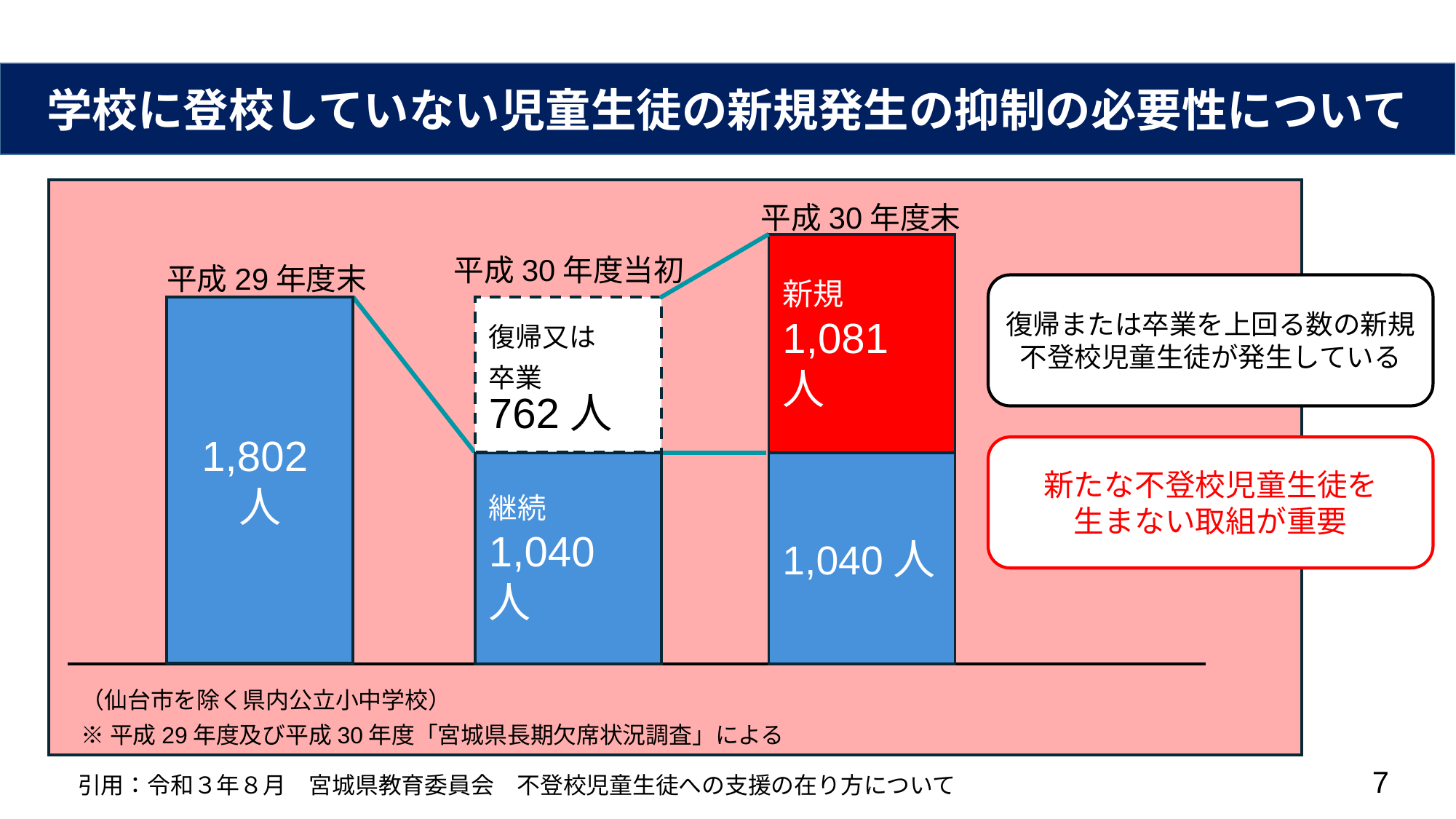

学校に登校していない児童生徒の新規発生の抑制の必要性について

平成30年度末
新規
1,081人
平成30年度当初
平成29年度末
復帰または卒業を上回る数の新規不登校児童生徒が発生している
1,802人
復帰又は
卒業
762人
新たな不登校児童生徒を
生まない取組が重要
1,040人
継続
1,040人
（仙台市を除く県内公立小中学校）
※平成29年度及び平成30年度「宮城県長期欠席状況調査」による
　引用：令和３年８月　宮城県教育委員会　不登校児童生徒への支援の在り方について
7